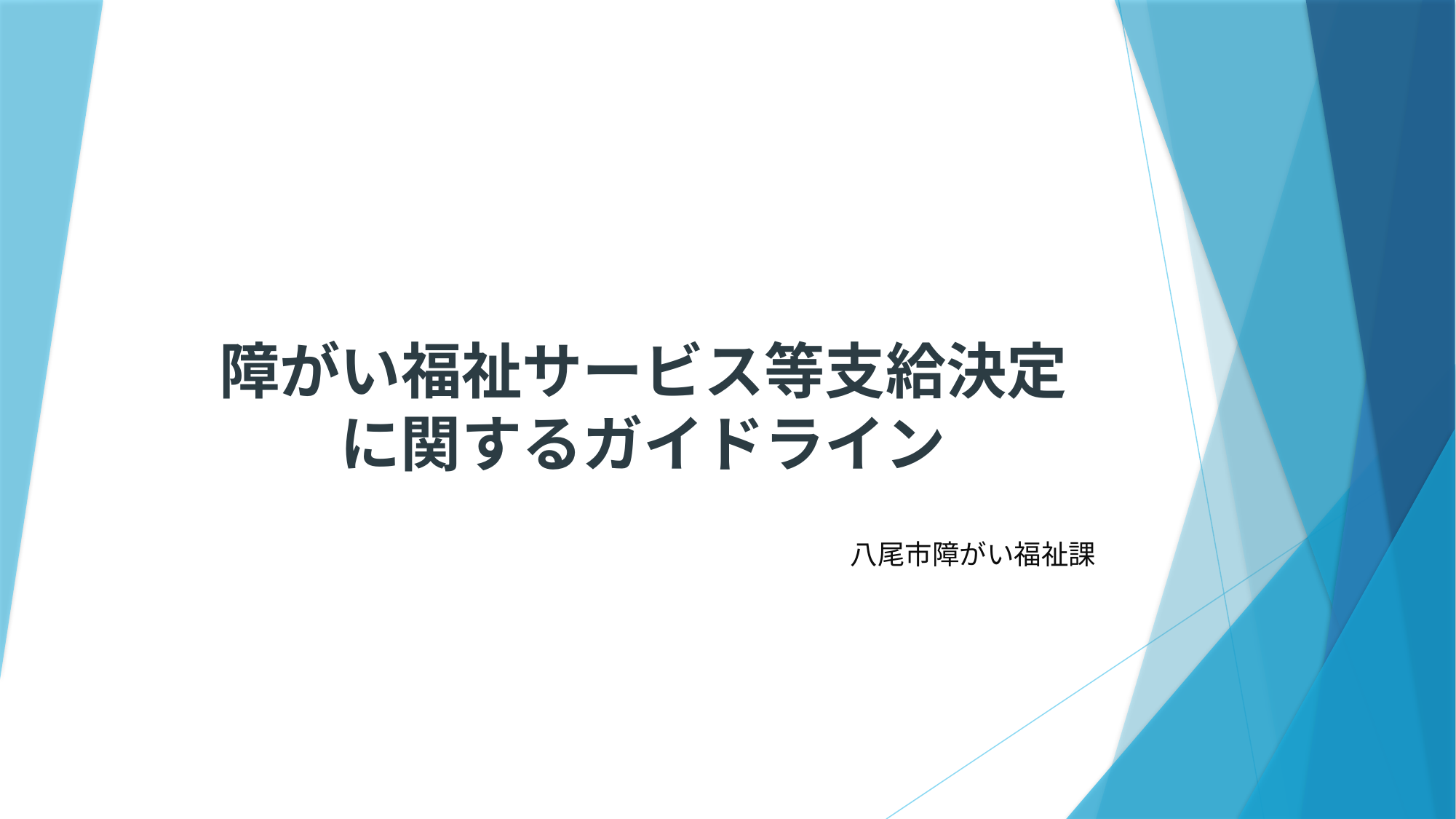

# 障がい福祉サービス等支給決定に関するガイドライン

八尾市障がい福祉課